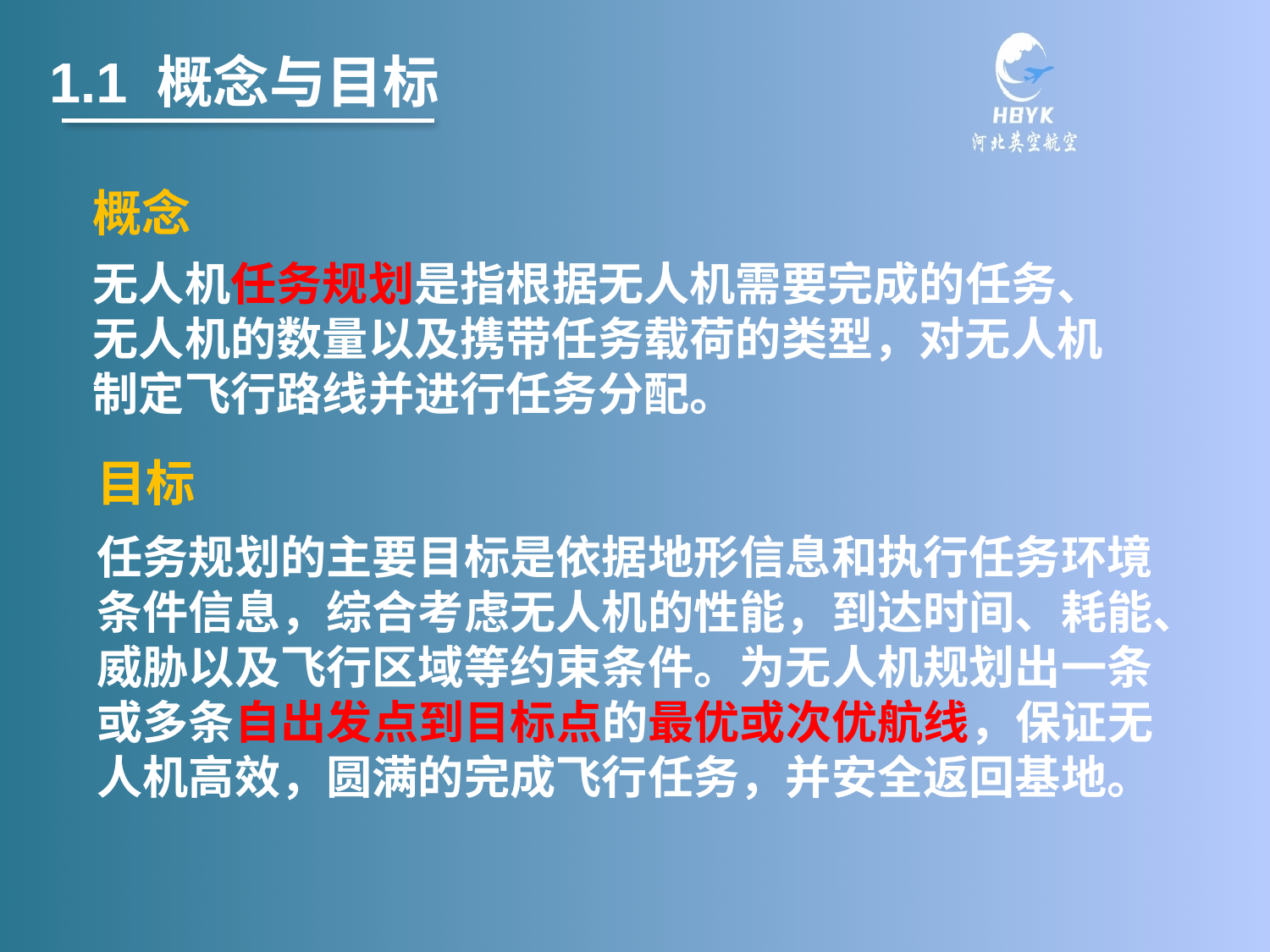

1.1 概念与目标

概念
无人机任务规划是指根据无人机需要完成的任务、无人机的数量以及携带任务载荷的类型，对无人机
制定飞行路线并进行任务分配。
目标
任务规划的主要目标是依据地形信息和执行任务环境条件信息，综合考虑无人机的性能，到达时间、耗能、威胁以及飞行区域等约束条件。为无人机规划出一条或多条自出发点到目标点的最优或次优航线，保证无人机高效，圆满的完成飞行任务，并安全返回基地。